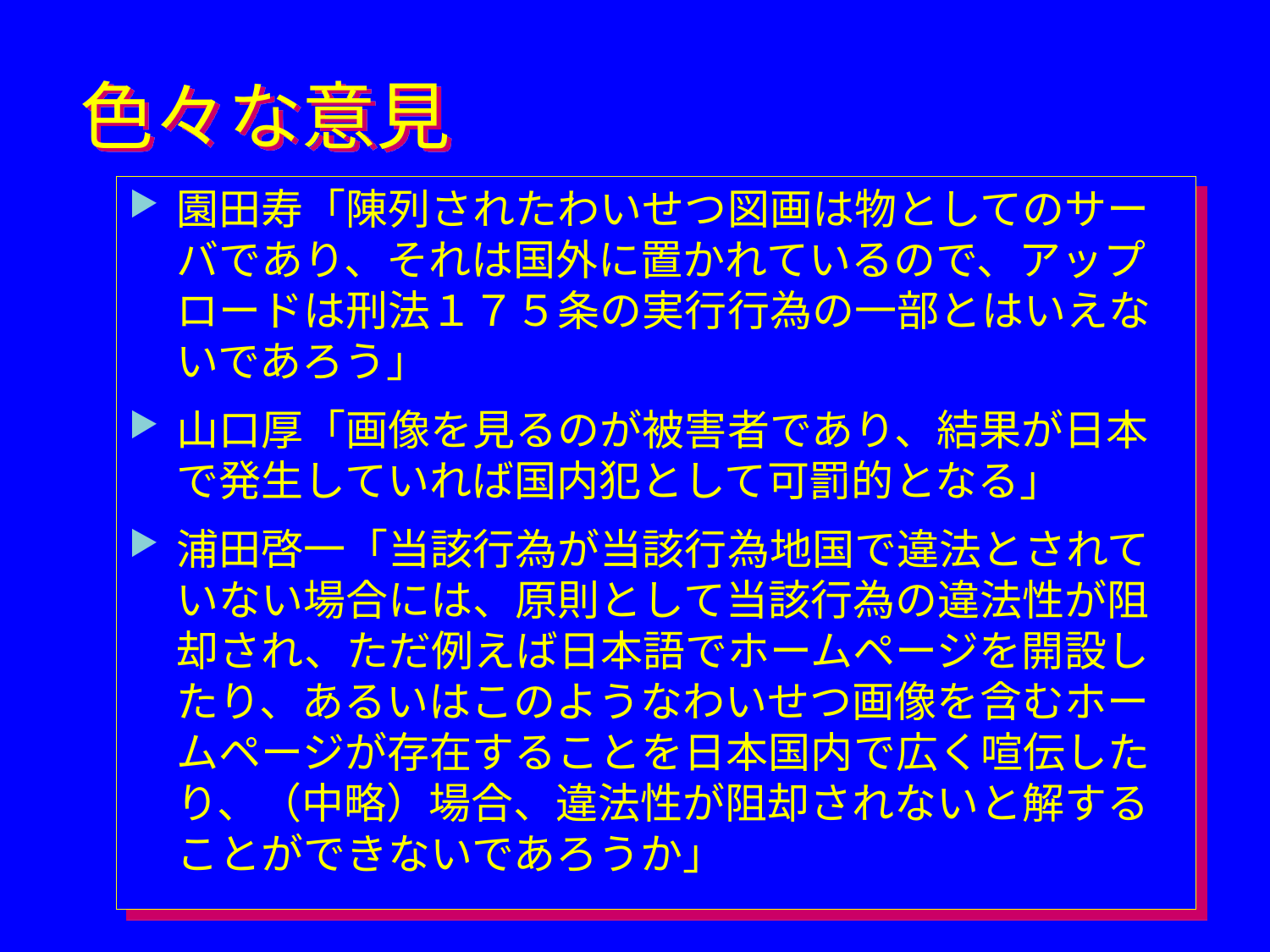

# 色々な意見
園田寿「陳列されたわいせつ図画は物としてのサーバであり、それは国外に置かれているので、アップロードは刑法１７５条の実行行為の一部とはいえないであろう」
山口厚「画像を見るのが被害者であり、結果が日本で発生していれば国内犯として可罰的となる」
浦田啓一「当該行為が当該行為地国で違法とされていない場合には、原則として当該行為の違法性が阻却され、ただ例えば日本語でホームページを開設したり、あるいはこのようなわいせつ画像を含むホームページが存在することを日本国内で広く喧伝したり、（中略）場合、違法性が阻却されないと解することができないであろうか」